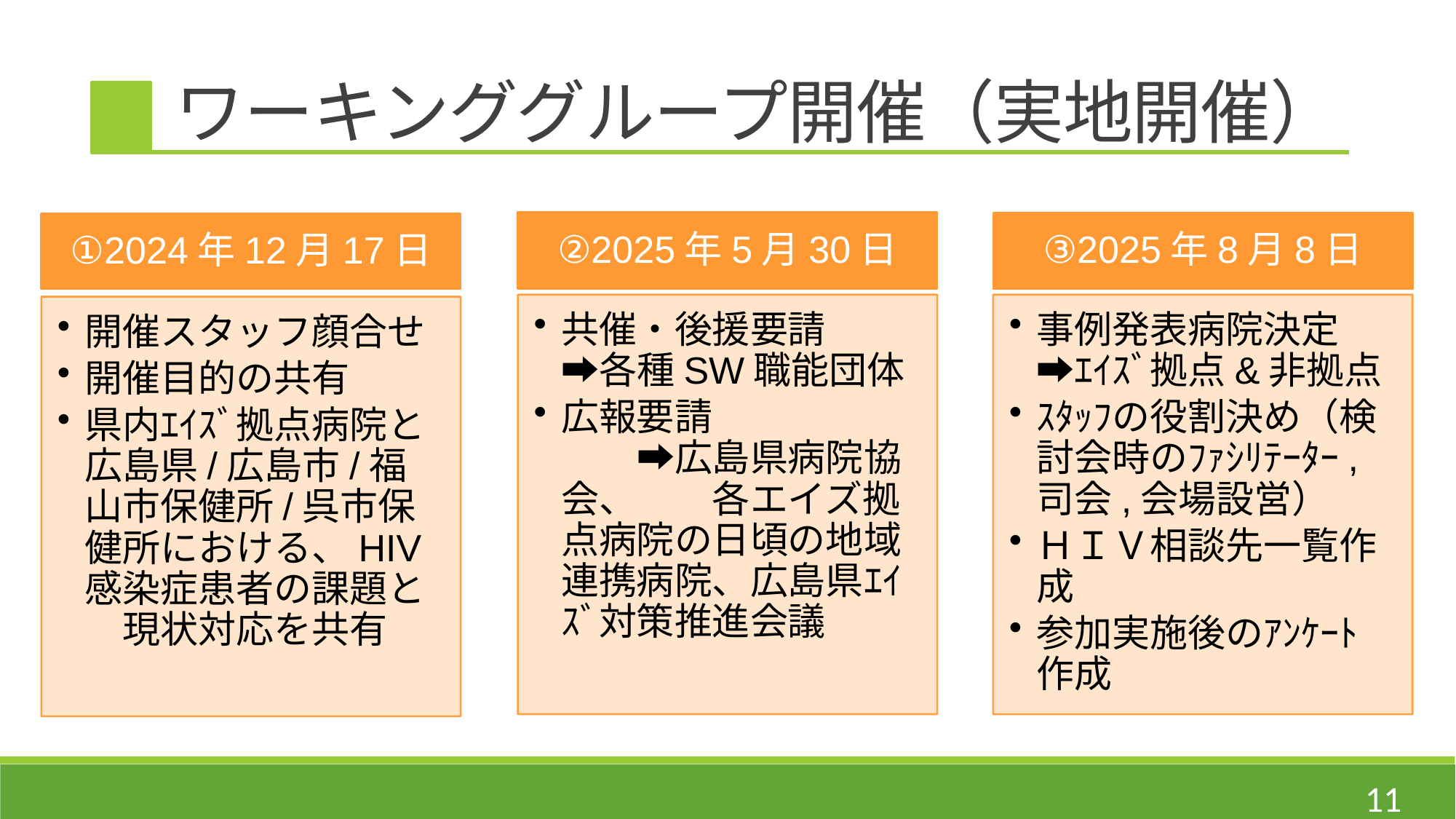

ワーキンググループ開催（実地開催）

①2024年12月17日
開催スタッフ顔合せ
開催目的の共有
県内ｴｲｽﾞ拠点病院と広島県/広島市/福山市保健所/呉市保健所における、HIV感染症患者の課題と　現状対応を共有
②2025年5月30日
共催・後援要請　　  ➡各種SW職能団体
広報要請　　　　　　　➡広島県病院協会、　　各エイズ拠点病院の日頃の地域連携病院、広島県ｴｲｽﾞ対策推進会議
③2025年8月8日
事例発表病院決定  ➡ｴｲｽﾞ拠点&非拠点
ｽﾀｯﾌの役割決め（検討会時のﾌｧｼﾘﾃｰﾀｰ,司会,会場設営）
ＨＩＶ相談先一覧作成
参加実施後のｱﾝｹｰﾄ作成
11